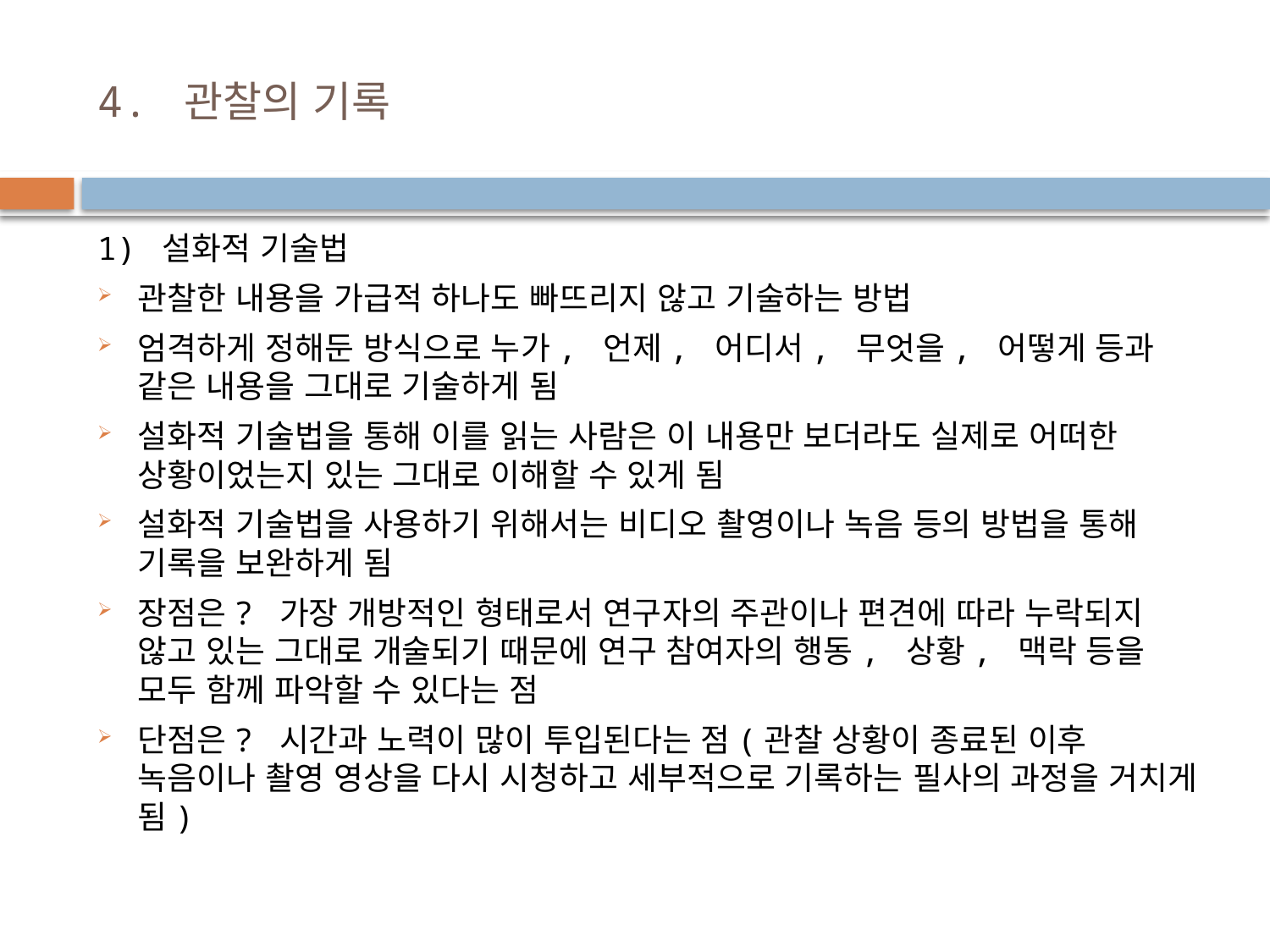

# 4. 관찰의 기록
1) 설화적 기술법
관찰한 내용을 가급적 하나도 빠뜨리지 않고 기술하는 방법
엄격하게 정해둔 방식으로 누가, 언제, 어디서, 무엇을, 어떻게 등과 같은 내용을 그대로 기술하게 됨
설화적 기술법을 통해 이를 읽는 사람은 이 내용만 보더라도 실제로 어떠한 상황이었는지 있는 그대로 이해할 수 있게 됨
설화적 기술법을 사용하기 위해서는 비디오 촬영이나 녹음 등의 방법을 통해 기록을 보완하게 됨
장점은? 가장 개방적인 형태로서 연구자의 주관이나 편견에 따라 누락되지 않고 있는 그대로 개술되기 때문에 연구 참여자의 행동, 상황, 맥락 등을 모두 함께 파악할 수 있다는 점
단점은? 시간과 노력이 많이 투입된다는 점(관찰 상황이 종료된 이후 녹음이나 촬영 영상을 다시 시청하고 세부적으로 기록하는 필사의 과정을 거치게 됨)